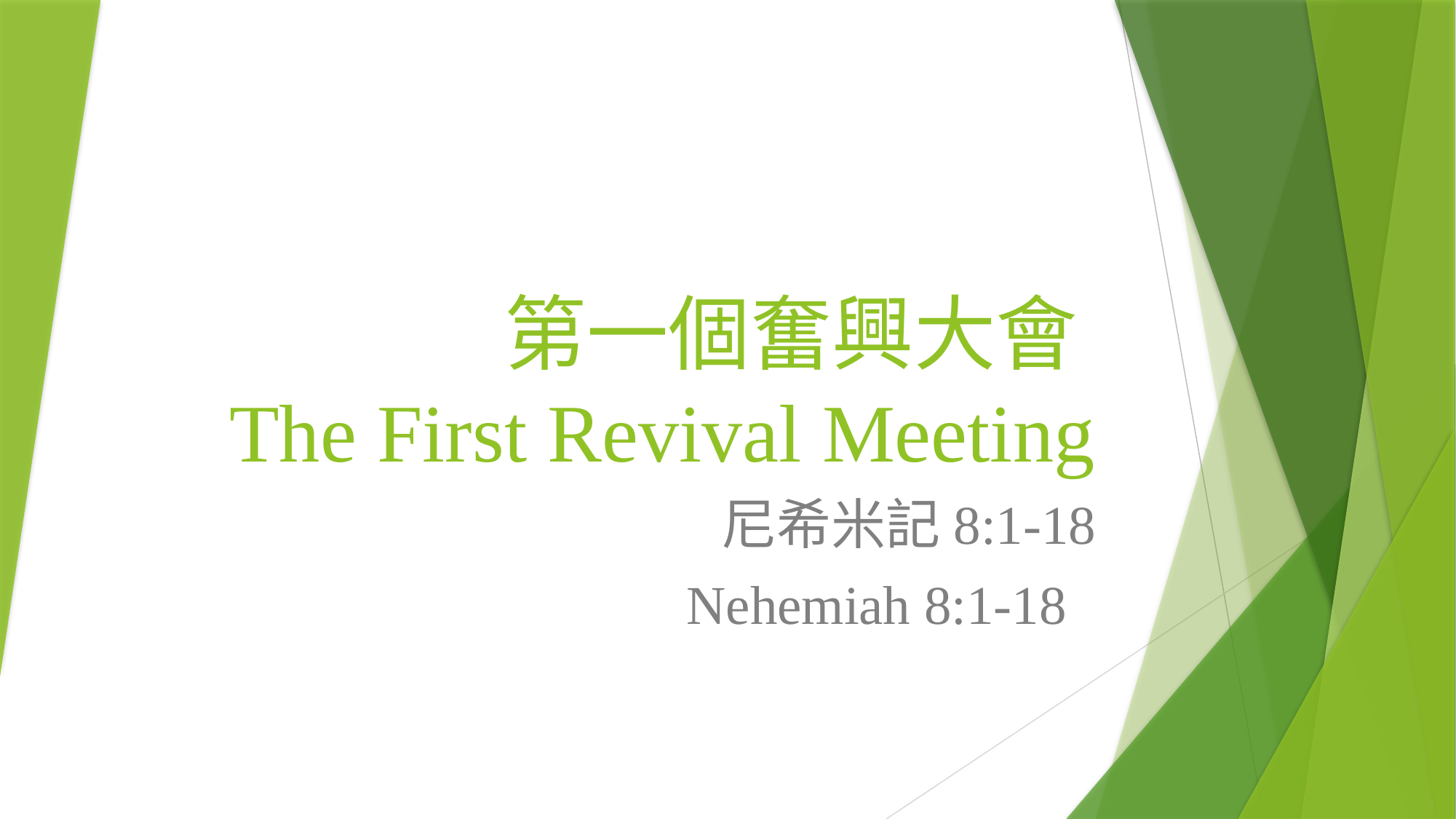

# 第一個奮興大會 The First Revival Meeting
尼希米記8:1-18
Nehemiah 8:1-18